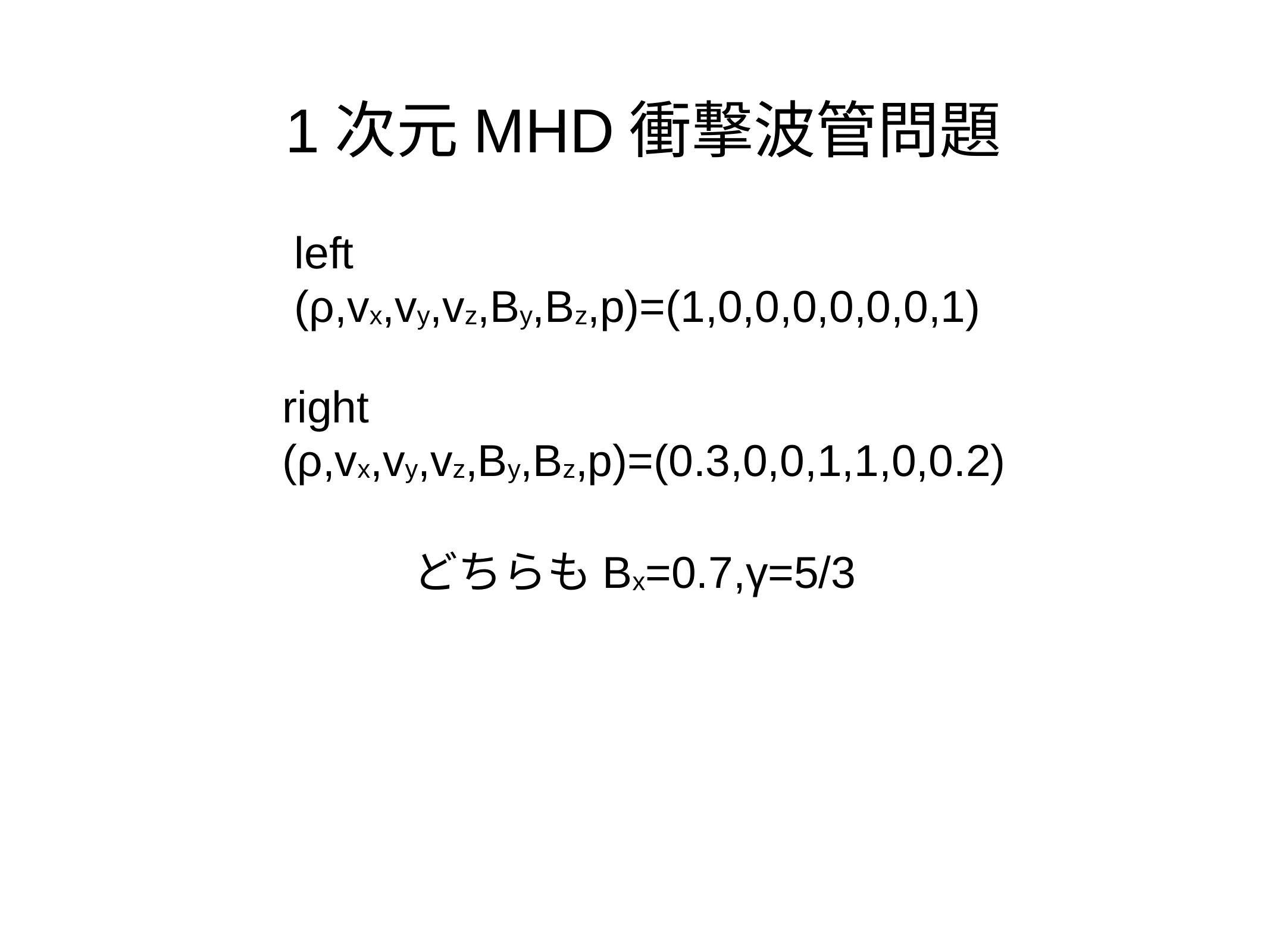

# 1次元MHD衝撃波管問題
left
(ρ,vx,vy,vz,By,Bz,p)=(1,0,0,0,0,0,0,1)
right
(ρ,vx,vy,vz,By,Bz,p)=(0.3,0,0,1,1,0,0.2)
どちらもBx=0.7,γ=5/3